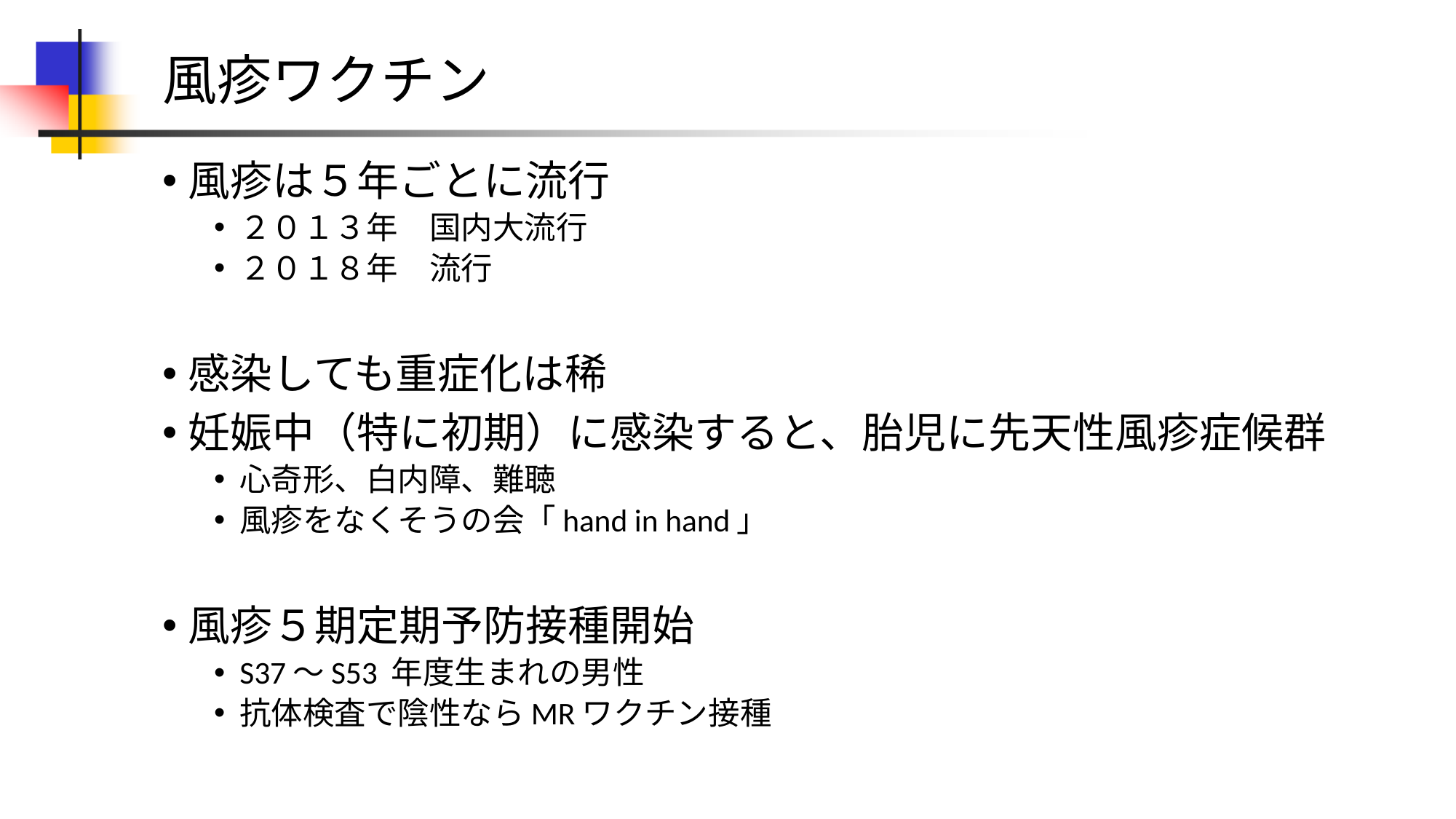

# 風疹ワクチン
風疹は５年ごとに流行
２０１３年　国内大流行
２０１８年　流行

感染しても重症化は稀
妊娠中（特に初期）に感染すると、胎児に先天性風疹症候群
心奇形、白内障、難聴
風疹をなくそうの会「hand in hand」

風疹５期定期予防接種開始
S37～S53 年度生まれの男性
抗体検査で陰性ならMRワクチン接種